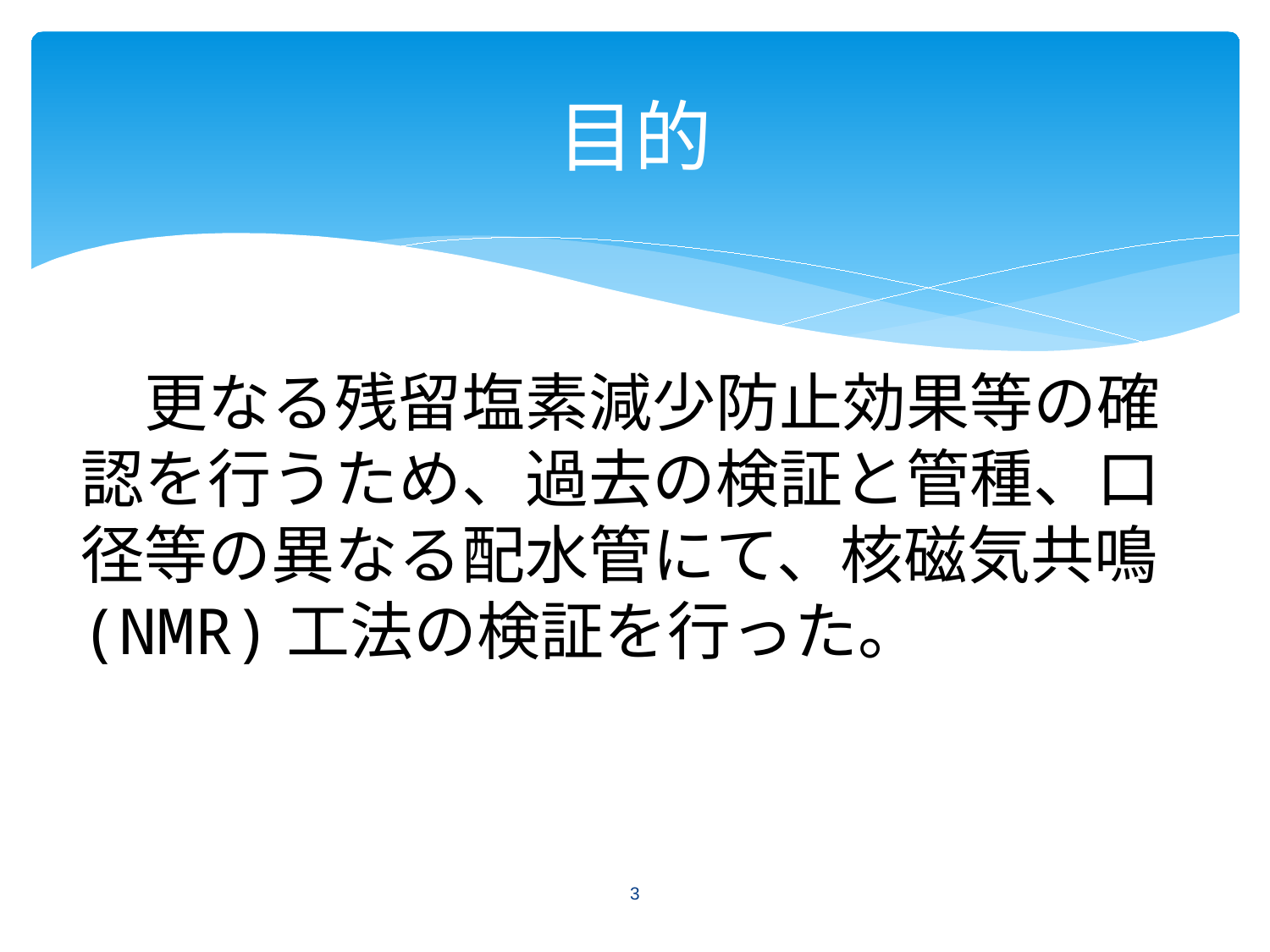

# 目的
　更なる残留塩素減少防止効果等の確認を行うため、過去の検証と管種、口径等の異なる配水管にて、核磁気共鳴(NMR)工法の検証を行った。
3